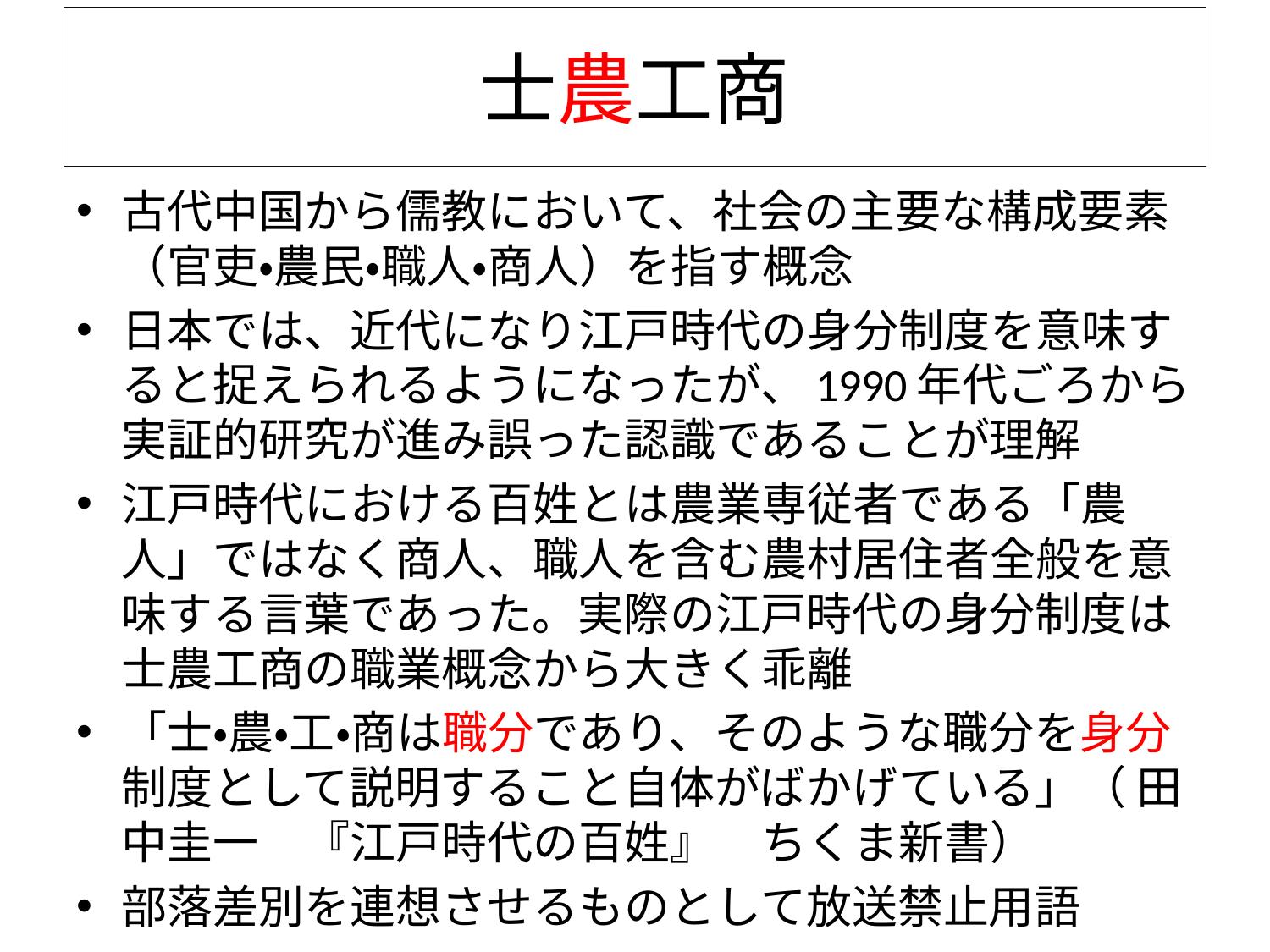

# 士農工商
古代中国から儒教において、社会の主要な構成要素（官吏・農民・職人・商人）を指す概念
日本では、近代になり江戸時代の身分制度を意味すると捉えられるようになったが、1990年代ごろから実証的研究が進み誤った認識であることが理解
江戸時代における百姓とは農業専従者である「農人」ではなく商人、職人を含む農村居住者全般を意味する言葉であった。実際の江戸時代の身分制度は士農工商の職業概念から大きく乖離
「士・農・工・商は職分であり、そのような職分を身分制度として説明すること自体がばかげている」（ 田中圭一　『江戸時代の百姓』　ちくま新書）
部落差別を連想させるものとして放送禁止用語